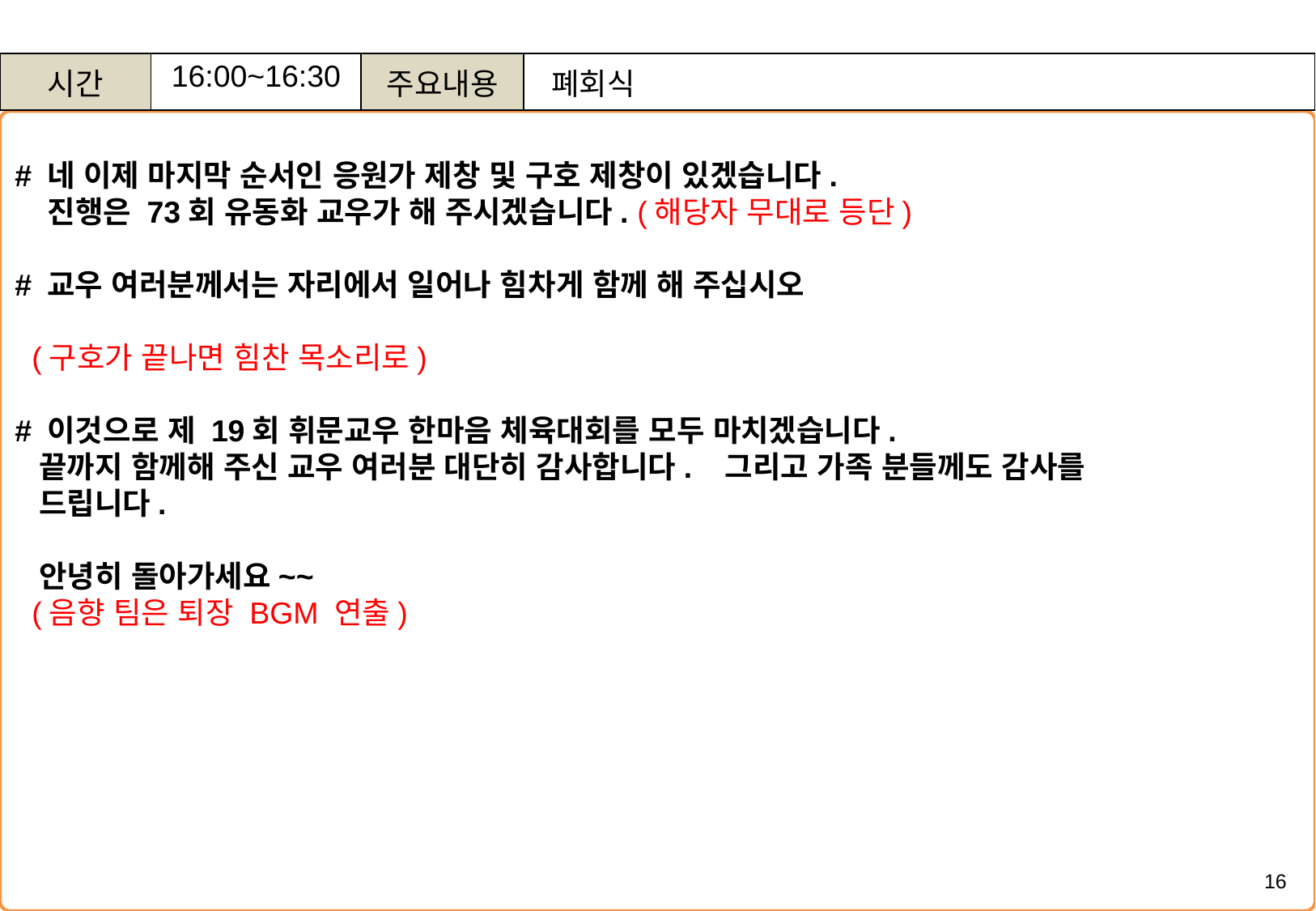

| 시간 | 16:00~16:30 | 주요내용 | 폐회식 |
| --- | --- | --- | --- |

# 네 이제 마지막 순서인 응원가 제창 및 구호 제창이 있겠습니다.
   진행은 73회 유동화 교우가 해 주시겠습니다. (해당자 무대로 등단)

# 교우 여러분께서는 자리에서 일어나 힘차게 함께 해 주십시오

  (구호가 끝나면 힘찬 목소리로)

# 이것으로 제 19회 휘문교우 한마음 체육대회를 모두 마치겠습니다.
  끝까지 함께해 주신 교우 여러분 대단히 감사합니다.   그리고 가족 분들께도 감사를
  드립니다.

  안녕히 돌아가세요~~
  (음향 팀은 퇴장 BGM 연출)

16